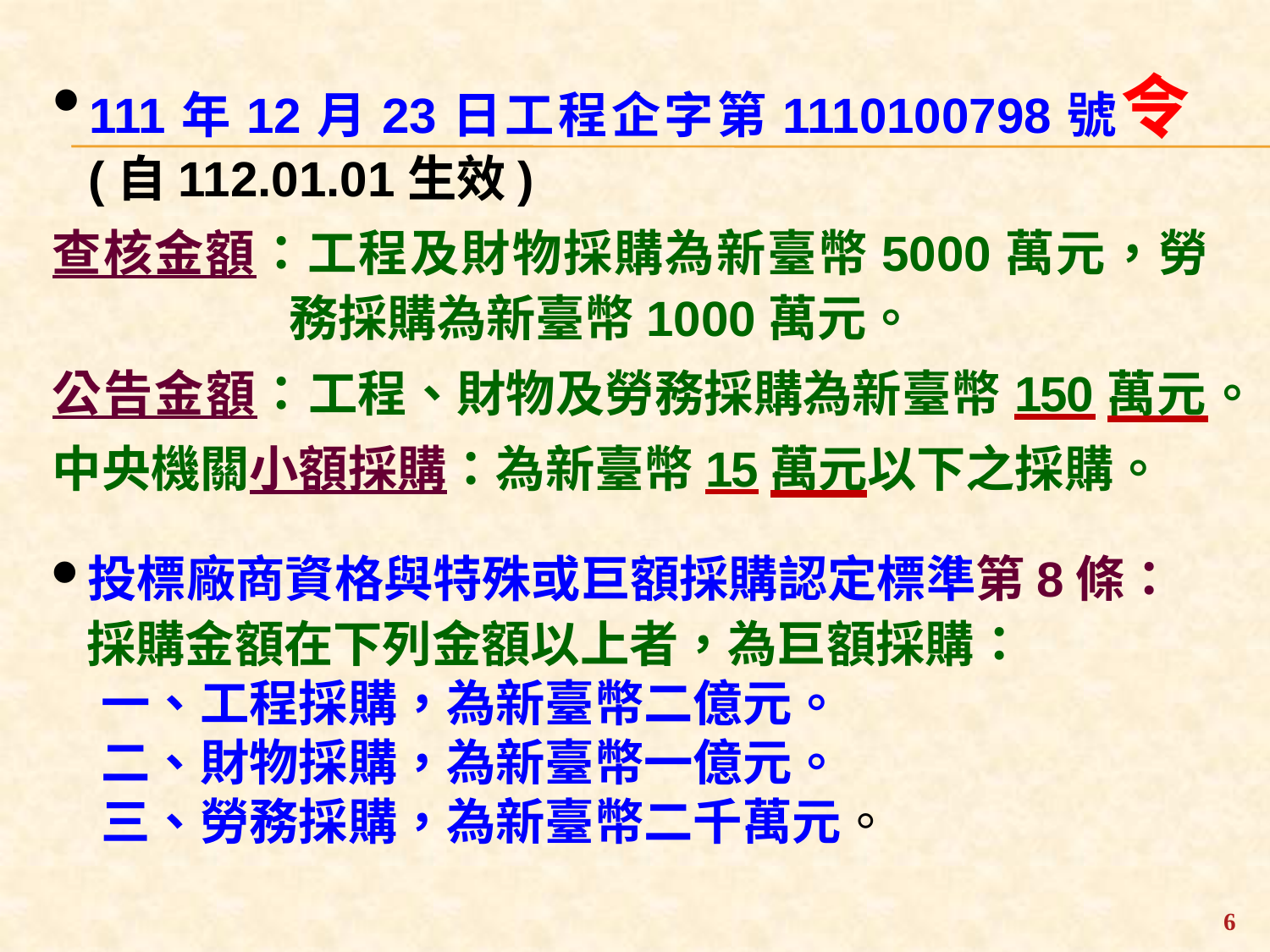

111年12月23日工程企字第1110100798號令(自112.01.01生效)
查核金額：工程及財物採購為新臺幣5000萬元，勞務採購為新臺幣1000萬元。
公告金額：工程、財物及勞務採購為新臺幣150萬元。
中央機關小額採購：為新臺幣15萬元以下之採購。
投標廠商資格與特殊或巨額採購認定標準第8條：
採購金額在下列金額以上者，為巨額採購：
一、工程採購，為新臺幣二億元。
二、財物採購，為新臺幣一億元。
三、勞務採購，為新臺幣二千萬元。
6